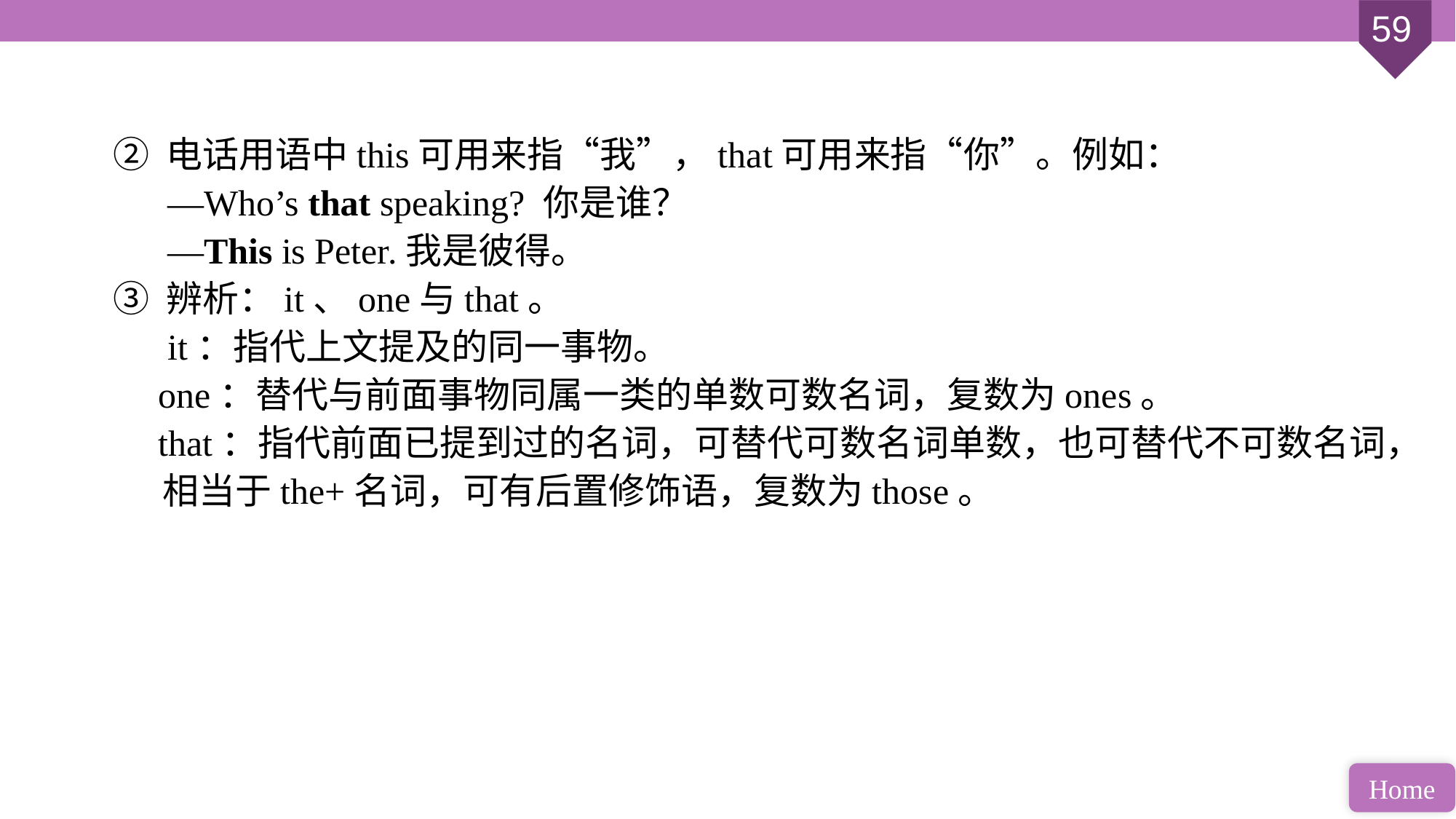

② 电话用语中this可用来指“我”，that可用来指“你”。例如：
      —Who’s that speaking? 你是谁？
      —This is Peter.我是彼得。
③ 辨析：it、one与that。
      it：指代上文提及的同一事物。
     one：替代与前面事物同属一类的单数可数名词，复数为ones。
     that：指代前面已提到过的名词，可替代可数名词单数，也可替代不可数名词，
     相当于the+名词，可有后置修饰语，复数为those。